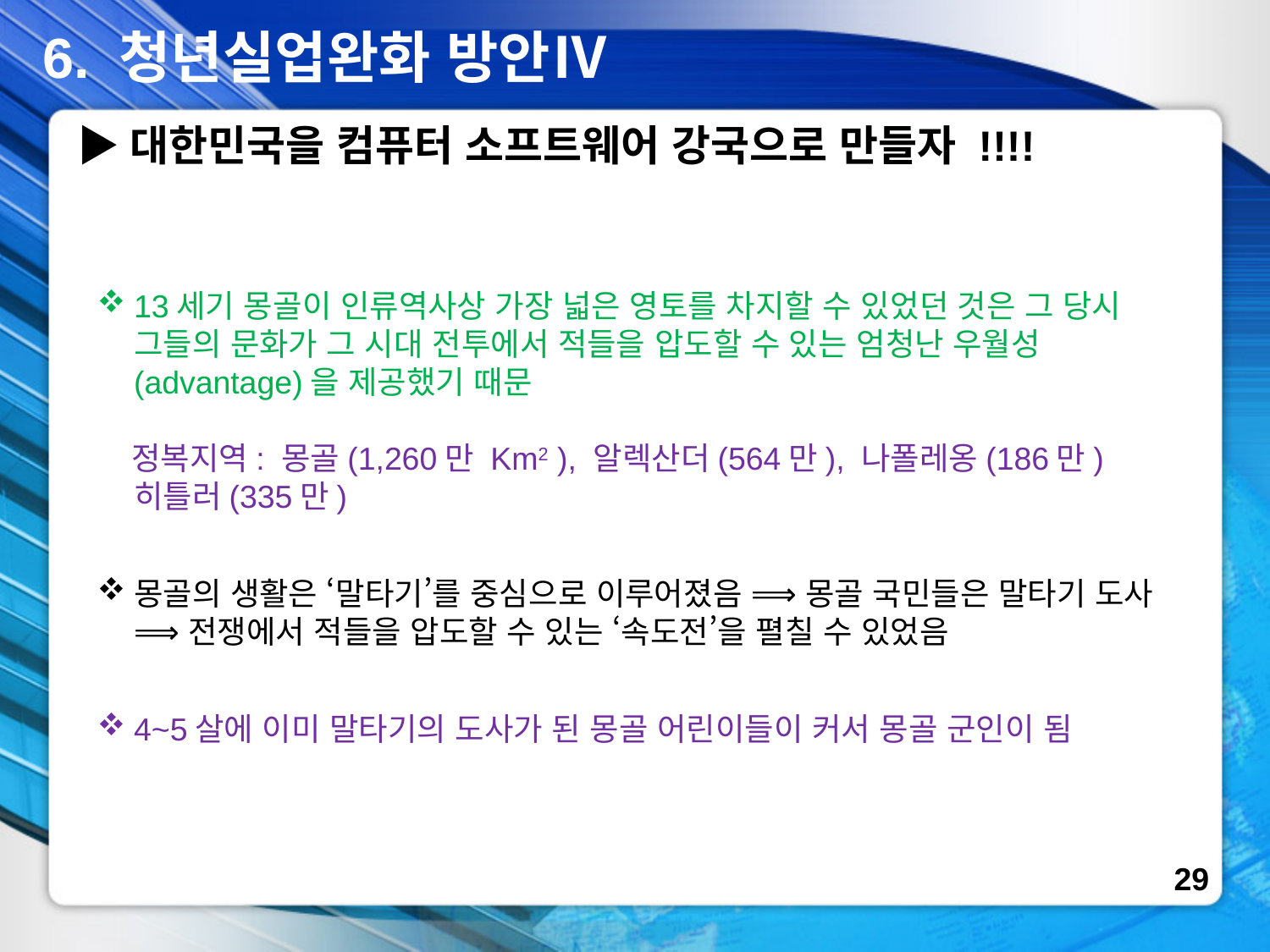

6. 청년실업완화 방안Ⅳ
▶대한민국을 컴퓨터 소프트웨어 강국으로 만들자 !!!!

13세기 몽골이 인류역사상 가장 넓은 영토를 차지할 수 있었던 것은 그 당시 그들의 문화가 그 시대 전투에서 적들을 압도할 수 있는 엄청난 우월성(advantage)을 제공했기 때문

   정복지역: 몽골(1,260만 Km2 ), 알렉산더(564만), 나폴레옹(186만) 히틀러(335만)

몽골의 생활은 ‘말타기’를 중심으로 이루어졌음 ⟹ 몽골 국민들은 말타기 도사 ⟹ 전쟁에서 적들을 압도할 수 있는 ‘속도전’을 펼칠 수 있었음

4~5살에 이미 말타기의 도사가 된 몽골 어린이들이 커서 몽골 군인이 됨

29